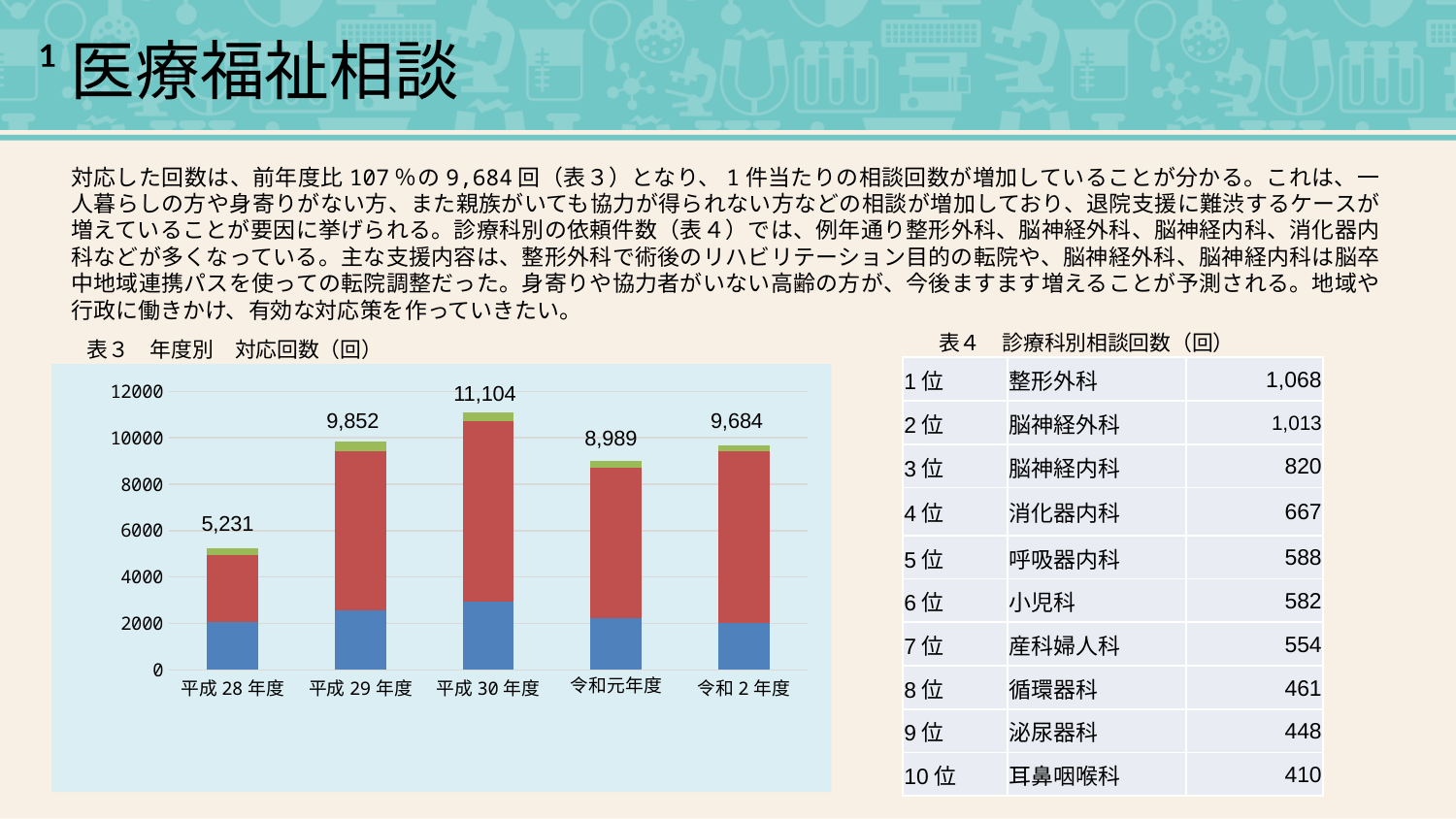

¹医療福祉相談
対応した回数は、前年度比107％の9,684回（表３）となり、1件当たりの相談回数が増加していることが分かる。これは、一人暮らしの方や身寄りがない方、また親族がいても協力が得られない方などの相談が増加しており、退院支援に難渋するケースが増えていることが要因に挙げられる。診療科別の依頼件数（表４）では、例年通り整形外科、脳神経外科、脳神経内科、消化器内科などが多くなっている。主な支援内容は、整形外科で術後のリハビリテーション目的の転院や、脳神経外科、脳神経内科は脳卒中地域連携パスを使っての転院調整だった。身寄りや協力者がいない高齢の方が、今後ますます増えることが予測される。地域や行政に働きかけ、有効な対応策を作っていきたい。
表４　診療科別相談回数（回）
表３　年度別　対応回数（回）

### Chart

| Category | 外来 | 入院 | その他 |
|---|---|---|---|
| 平成28年度 | 2073.0 | 2893.0 | 265.0 |
| 平成29年度 | 2562.0 | 6862.0 | 428.0 |
| 平成30年度 | 2941.0 | 7776.0 | 387.0 |
| 令和元年度 | 2233.0 | 6499.0 | 257.0 |
| 令和2年度 | 2019.0 | 7400.0 | 265.0 |
11,104
9,852
9,684
8,989
5,231
| 1位 | 整形外科 | 1,068 |
| --- | --- | --- |
| 2位 | 脳神経外科 | 1,013 |
| 3位 | 脳神経内科 | 820 |
| 4位 | 消化器内科 | 667 |
| 5位 | 呼吸器内科 | 588 |
| 6位 | 小児科 | 582 |
| 7位 | 産科婦人科 | 554 |
| 8位 | 循環器科 | 461 |
| 9位 | 泌尿器科 | 448 |
| 10位 | 耳鼻咽喉科 | 410 |